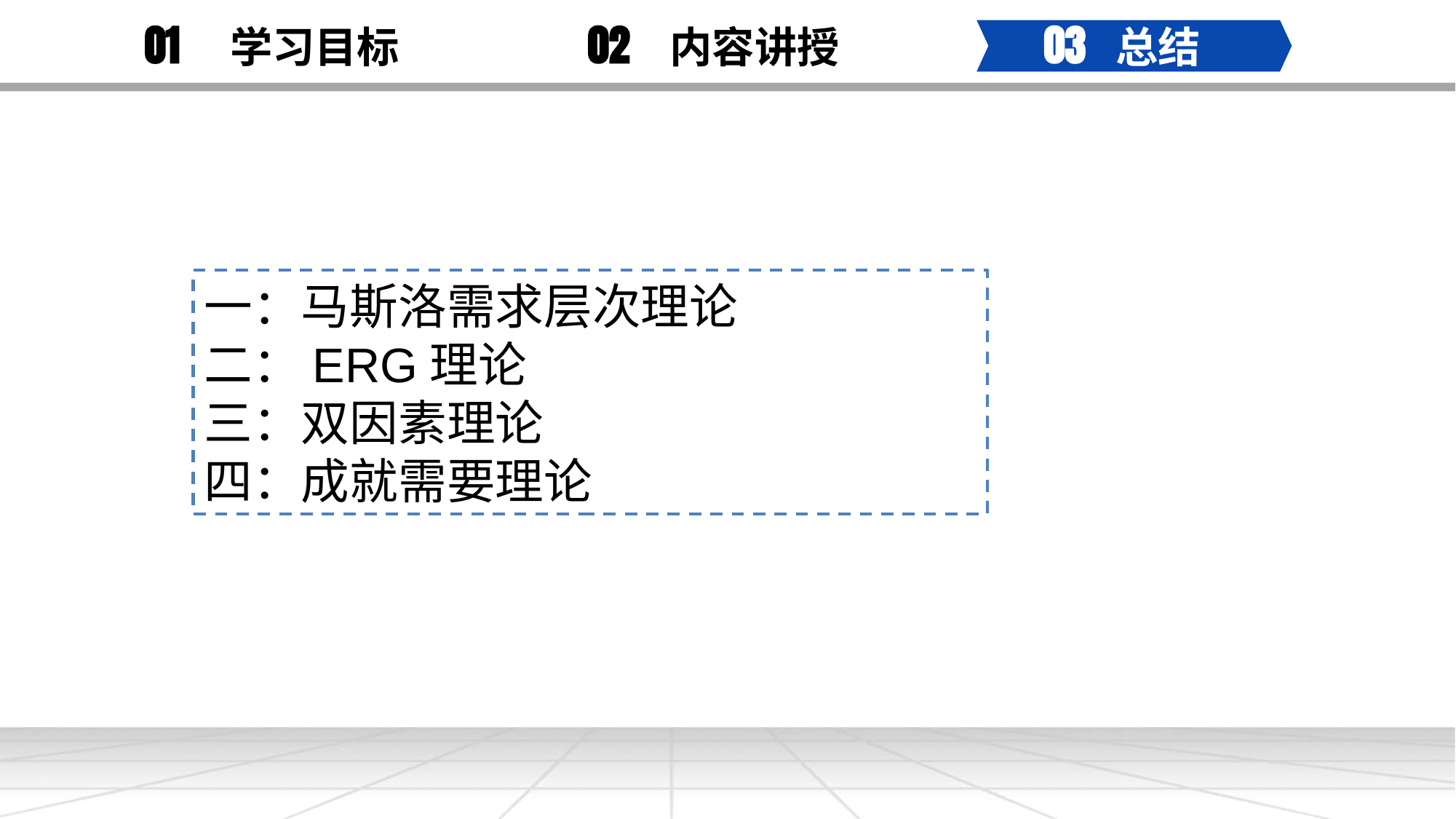

02   内容讲授
03  总结
01    学习目标

一：马斯洛需求层次理论
二：ERG理论
三：双因素理论
四：成就需要理论